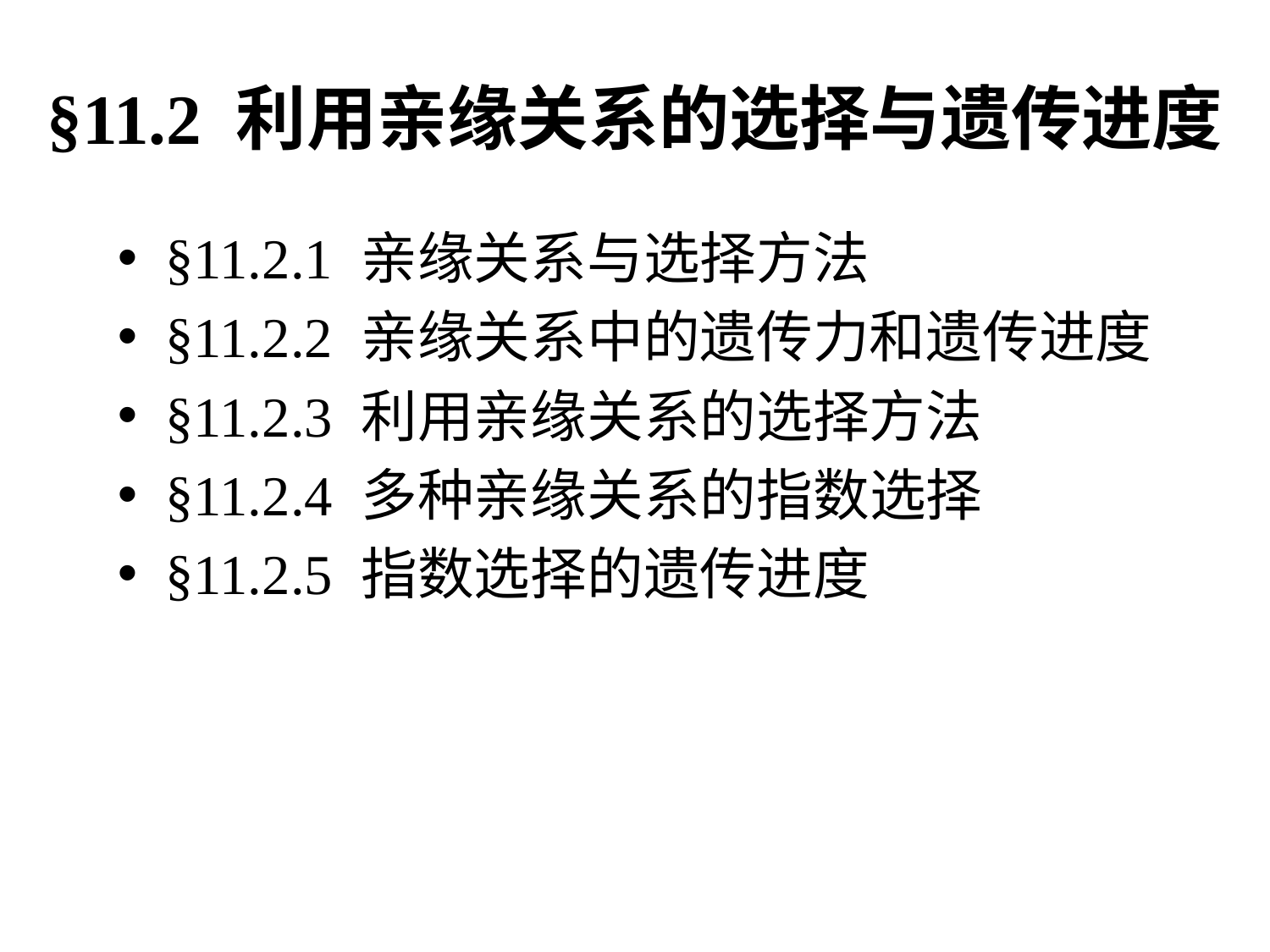

# §11.2 利用亲缘关系的选择与遗传进度
§11.2.1 亲缘关系与选择方法
§11.2.2 亲缘关系中的遗传力和遗传进度
§11.2.3 利用亲缘关系的选择方法
§11.2.4 多种亲缘关系的指数选择
§11.2.5 指数选择的遗传进度